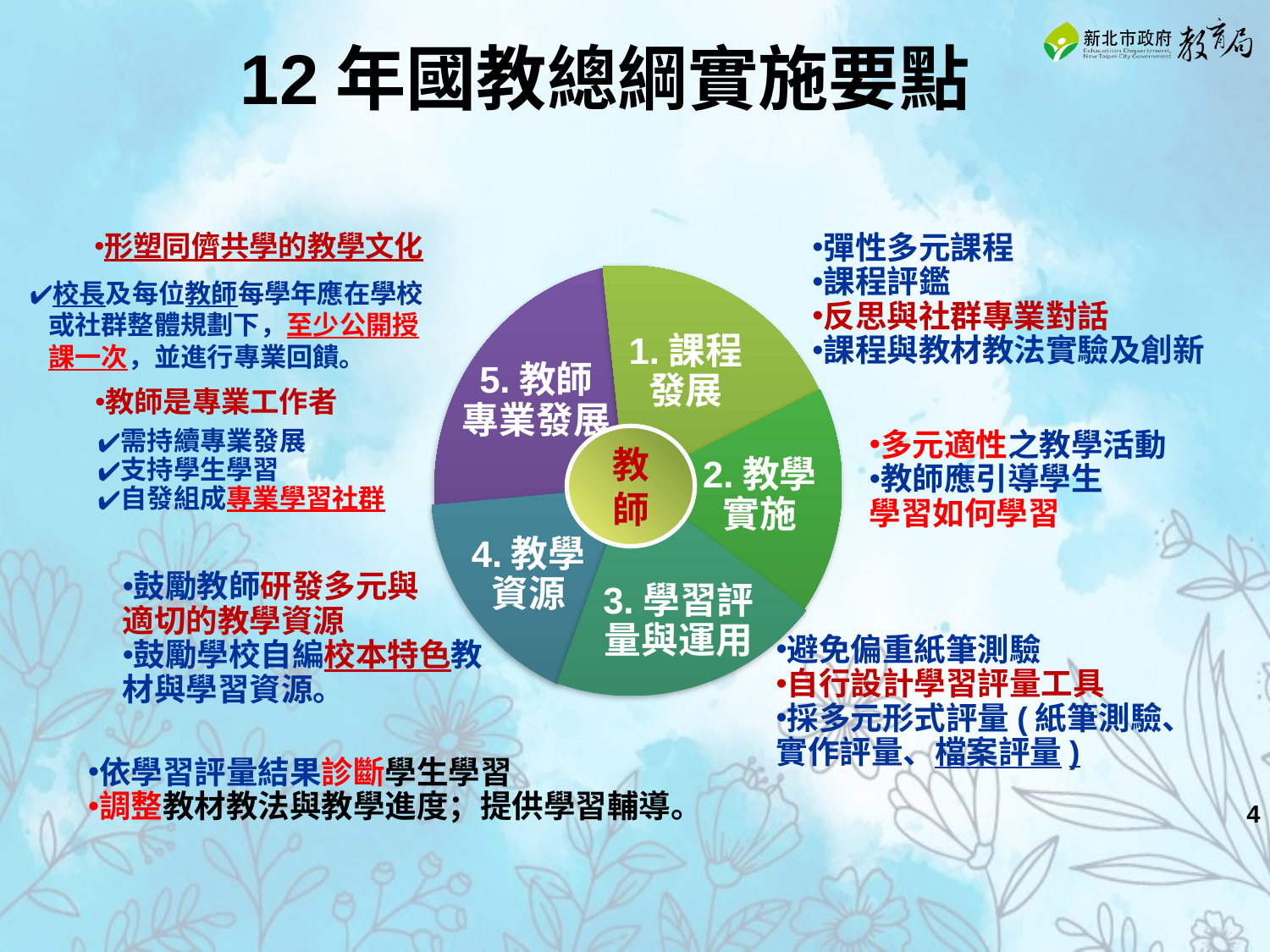

12年國教總綱實施要點
形塑同儕共學的教學文化
校長及每位教師每學年應在學校或社群整體規劃下，至少公開授課一次，並進行專業回饋。
教師是專業工作者
需持續專業發展
支持學生學習
自發組成專業學習社群

5.教師
專業發展
彈性多元課程
課程評鑑
反思與社群專業對話
課程與教材教法實驗及創新

1.課程發展

3.學習評量與運用
避免偏重紙筆測驗
自行設計學習評量工具
採多元形式評量(紙筆測驗、實作評量、檔案評量)
依學習評量結果診斷學生學習
調整教材教法與教學進度；提供學習輔導。

2.教學實施
多元適性之教學活動
教師應引導學生
學習如何學習

4.教學資源
鼓勵教師研發多元與
適切的教學資源
鼓勵學校自編校本特色教材與學習資源。

教師
4